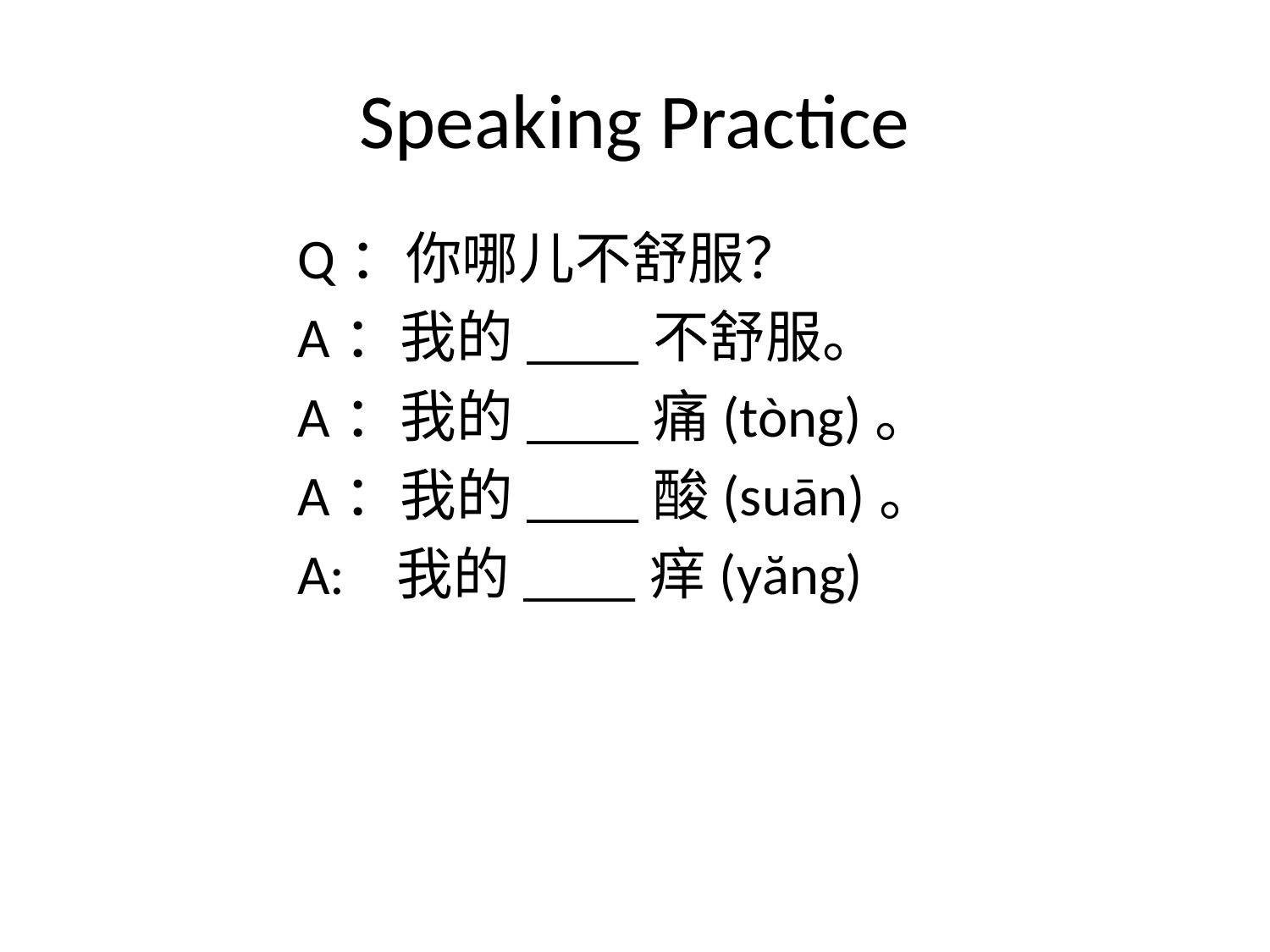

# Speaking Practice
Q：你哪儿不舒服？
A：我的____不舒服。
A：我的____痛(tòng)。
A：我的____酸(suān)。
A:   我的____痒(yăng)